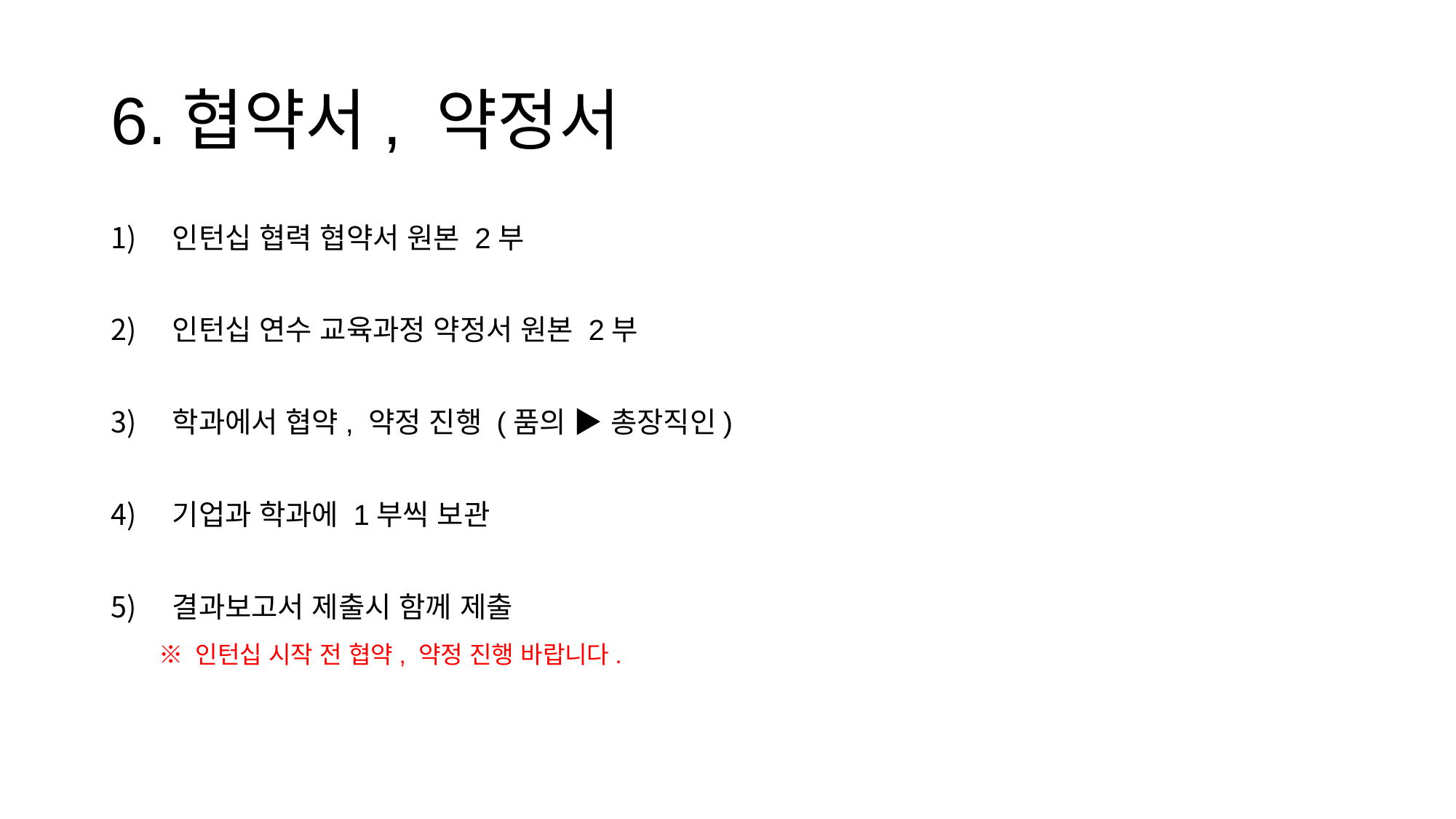

# 6.협약서, 약정서
인턴십 협력 협약서 원본 2부

인턴십 연수 교육과정 약정서 원본 2부

학과에서 협약, 약정 진행 (품의 ▶ 총장직인)

기업과 학과에 1부씩 보관

결과보고서 제출시 함께 제출
      ※ 인턴십 시작 전 협약, 약정 진행 바랍니다.